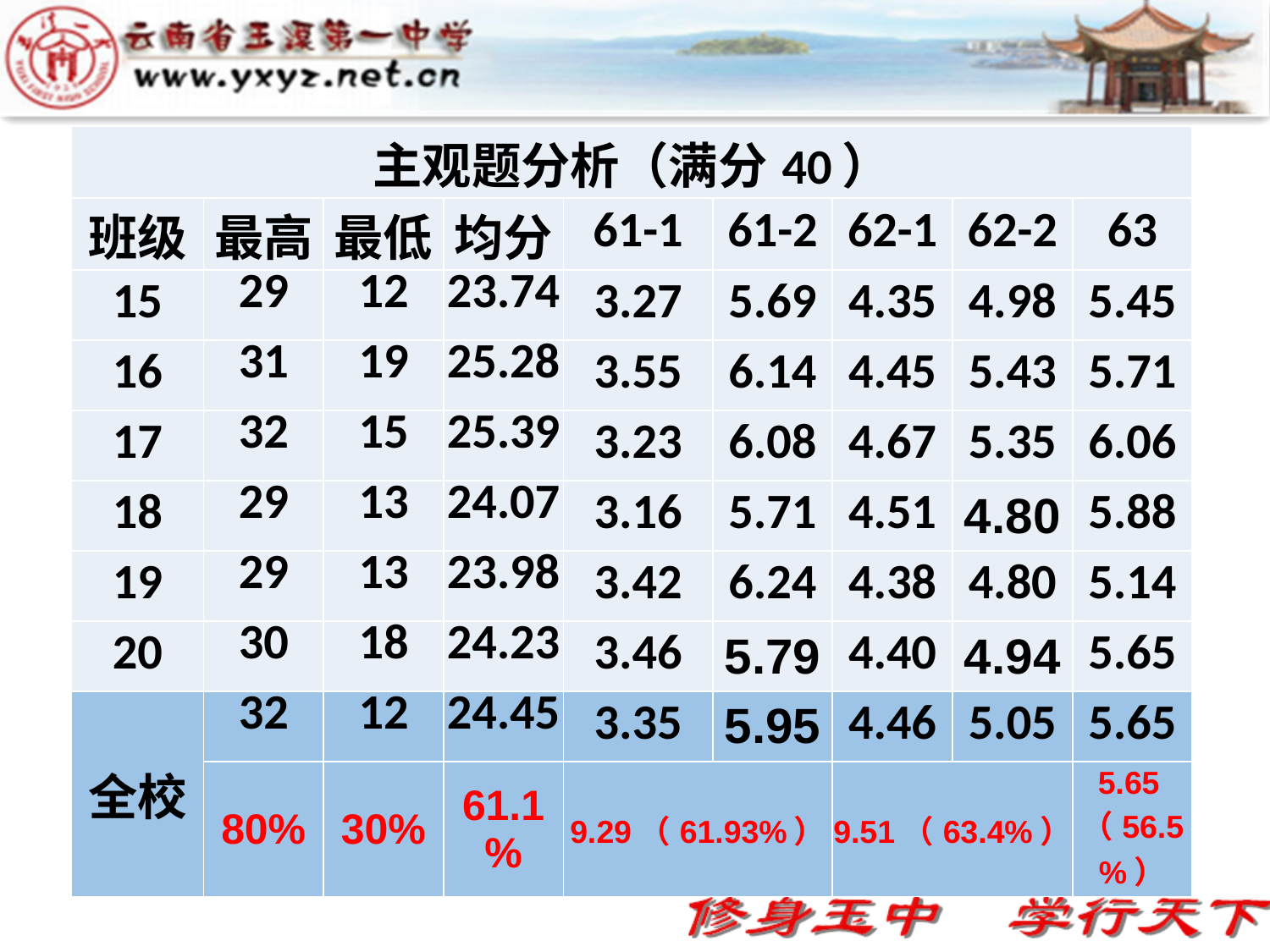

| 主观题分析（满分40） |  |  |  |  |  |  |  |  |
| --- | --- | --- | --- | --- | --- | --- | --- | --- |
| 班级 | 最高 | 最低 | 均分 | 61-1 | 61-2 | 62-1 | 62-2 | 63 |
| 15 | 29 | 12 | 23.74 | 3.27 | 5.69 | 4.35 | 4.98 | 5.45 |
| 16 | 31 | 19 | 25.28 | 3.55 | 6.14 | 4.45 | 5.43 | 5.71 |
| 17 | 32 | 15 | 25.39 | 3.23 | 6.08 | 4.67 | 5.35 | 6.06 |
| 18 | 29 | 13 | 24.07 | 3.16 | 5.71 | 4.51 | 4.80 | 5.88 |
| 19 | 29 | 13 | 23.98 | 3.42 | 6.24 | 4.38 | 4.80 | 5.14 |
| 20 | 30 | 18 | 24.23 | 3.46 | 5.79 | 4.40 | 4.94 | 5.65 |
| 全校 | 32 | 12 | 24.45 | 3.35 | 5.95 | 4.46 | 5.05 | 5.65 |
|  | 80% | 30% | 61.1% | 9.29（61.93%） |  | 9.51（63.4%） |  | 5.65（56.5%） |